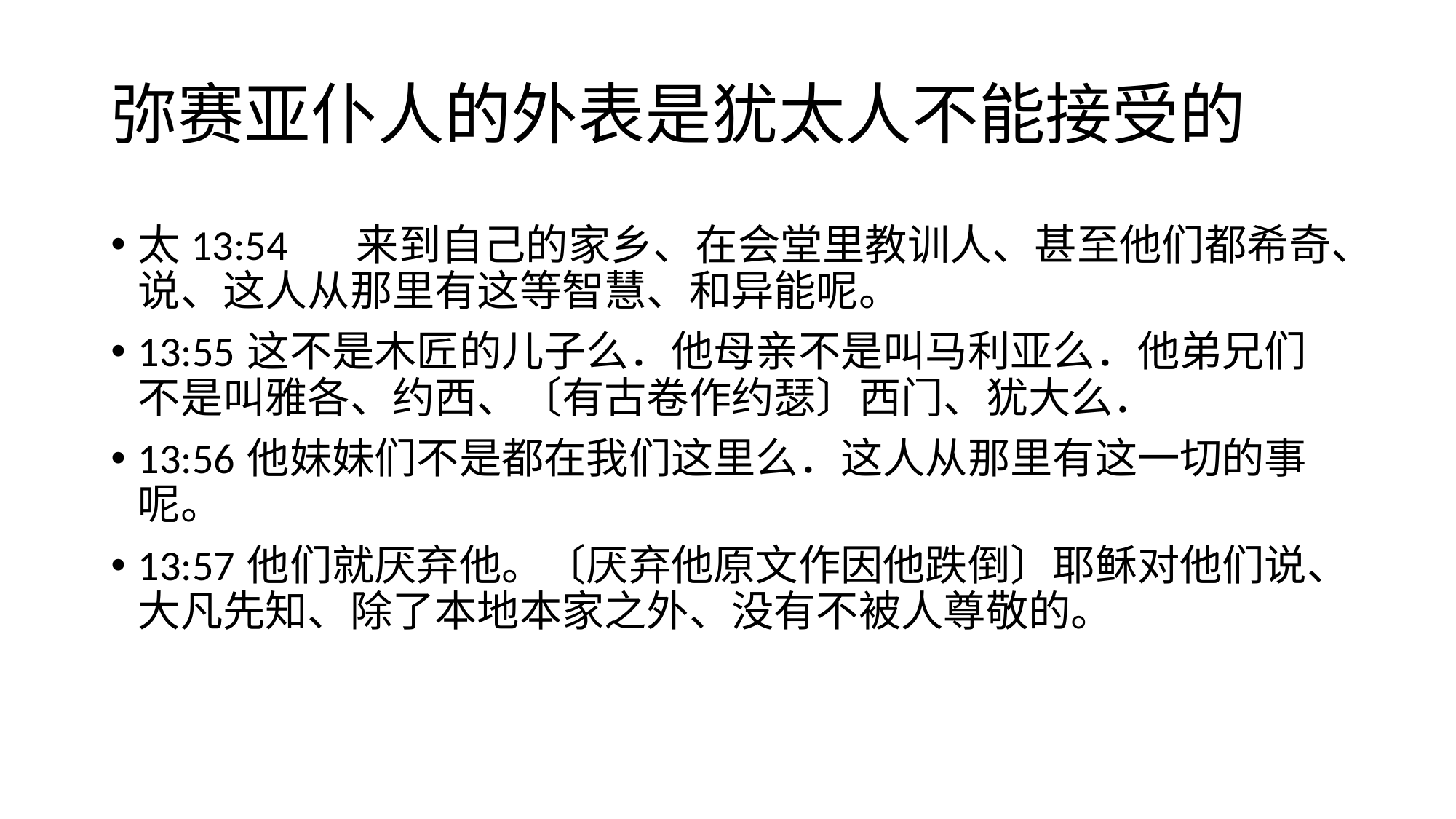

# 弥赛亚仆人的外表是犹太人不能接受的
太13:54	来到自己的家乡、在会堂里教训人、甚至他们都希奇、说、这人从那里有这等智慧、和异能呢。
13:55	这不是木匠的儿子么．他母亲不是叫马利亚么．他弟兄们不是叫雅各、约西、〔有古卷作约瑟〕西门、犹大么．
13:56	他妹妹们不是都在我们这里么．这人从那里有这一切的事呢。
13:57	他们就厌弃他。〔厌弃他原文作因他跌倒〕耶稣对他们说、大凡先知、除了本地本家之外、没有不被人尊敬的。